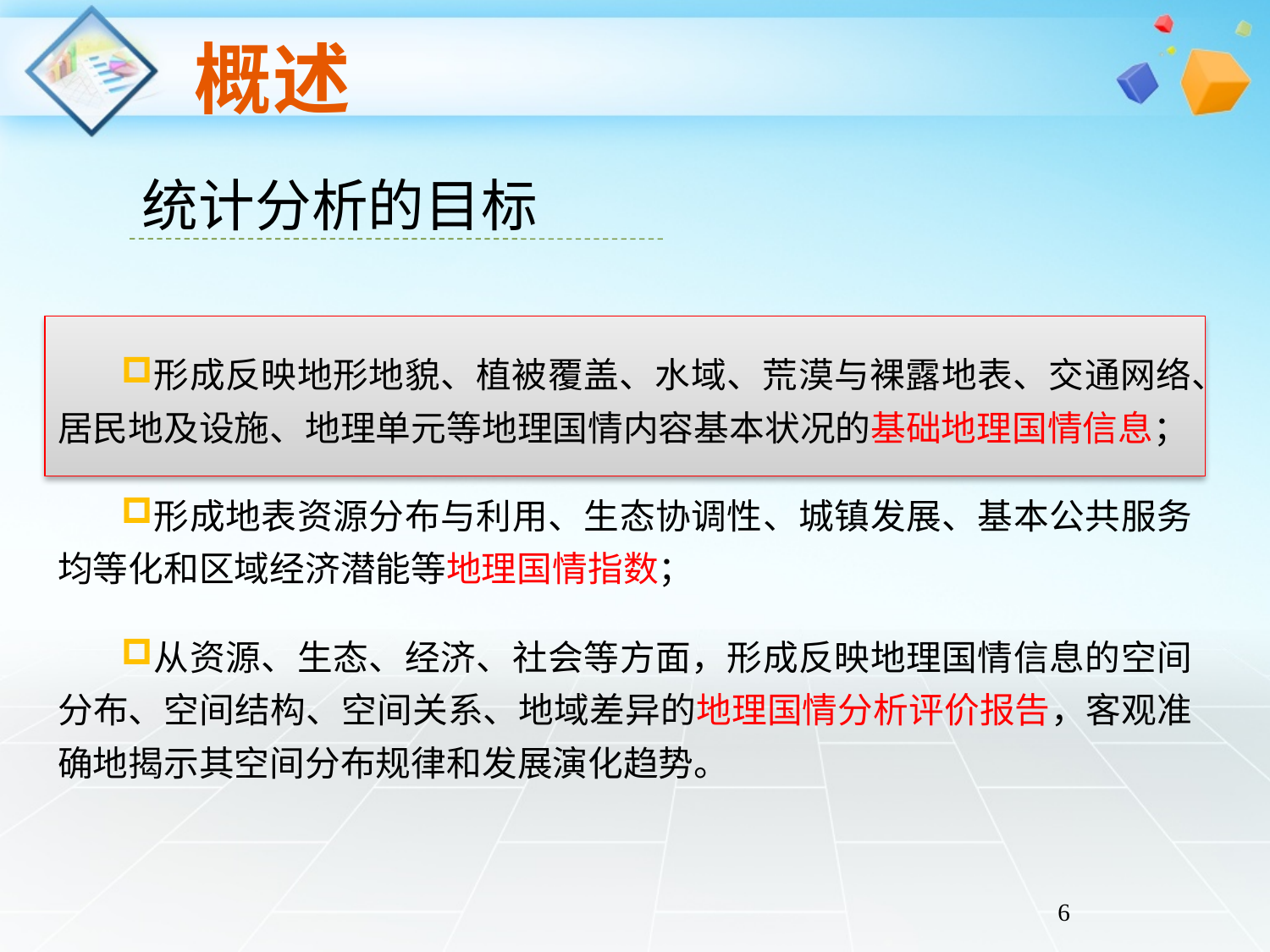

统计分析的目标

形成反映地形地貌、植被覆盖、水域、荒漠与裸露地表、交通网络、居民地及设施、地理单元等地理国情内容基本状况的基础地理国情信息；
形成地表资源分布与利用、生态协调性、城镇发展、基本公共服务均等化和区域经济潜能等地理国情指数；
从资源、生态、经济、社会等方面，形成反映地理国情信息的空间分布、空间结构、空间关系、地域差异的地理国情分析评价报告，客观准确地揭示其空间分布规律和发展演化趋势。

6